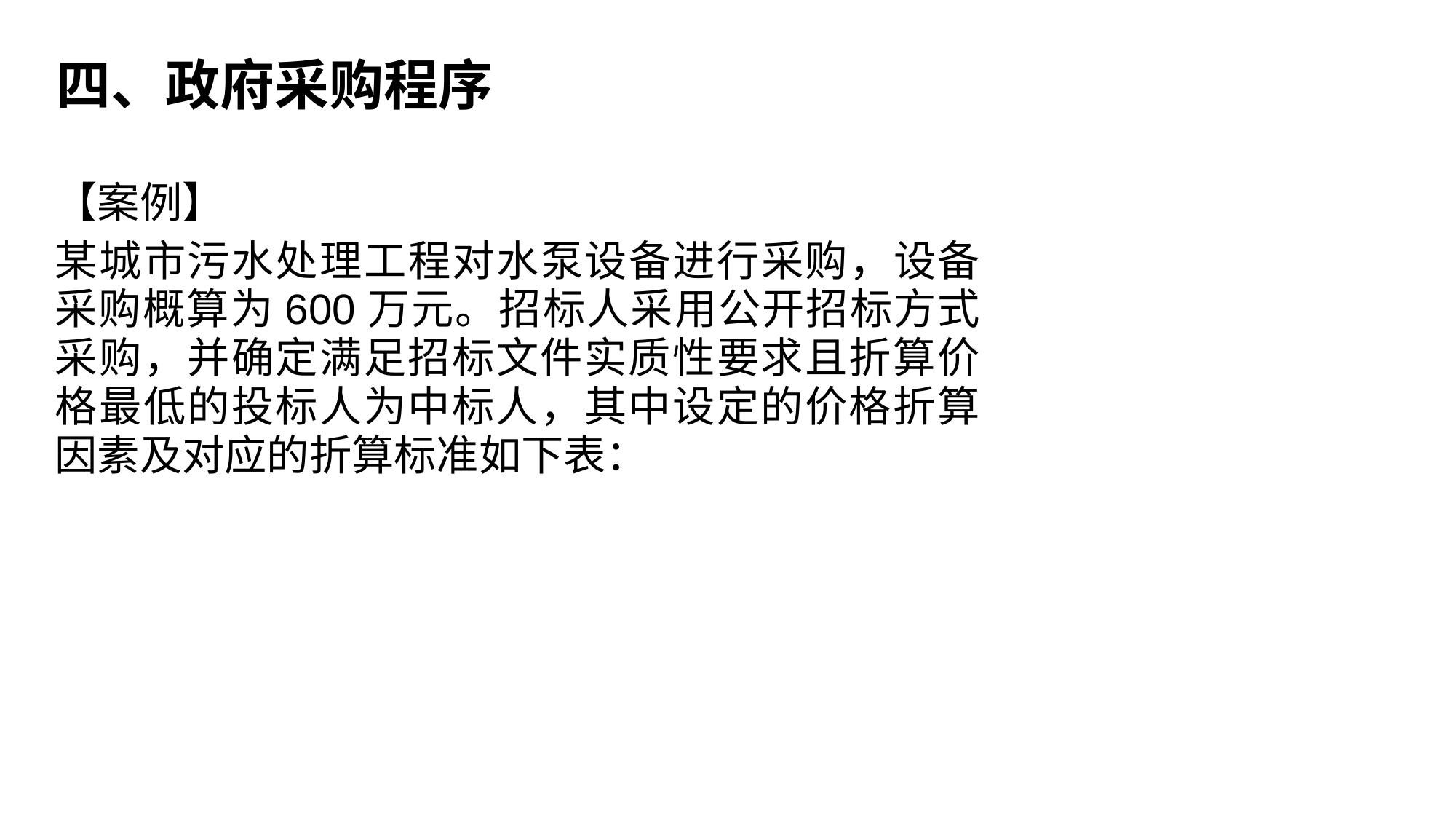

四、政府采购程序
【案例】
某城市污水处理工程对水泵设备进行采购，设备采购概算为600万元。招标人采用公开招标方式采购，并确定满足招标文件实质性要求且折算价格最低的投标人为中标人，其中设定的价格折算因素及对应的折算标准如下表：